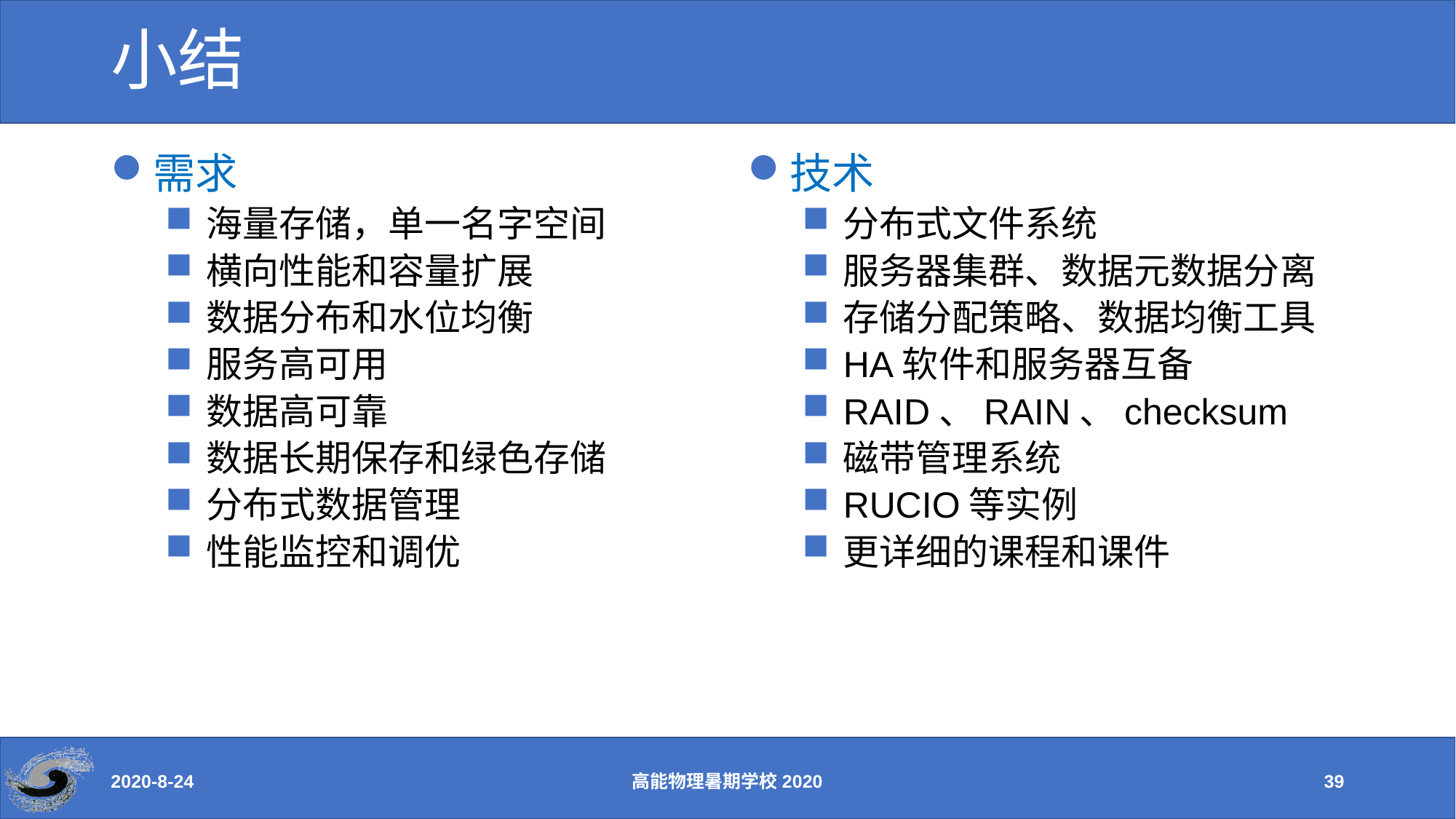

# 小结
需求
海量存储，单一名字空间
横向性能和容量扩展
数据分布和水位均衡
服务高可用
数据高可靠
数据长期保存和绿色存储
分布式数据管理
性能监控和调优

技术
分布式文件系统
服务器集群、数据元数据分离
存储分配策略、数据均衡工具
HA软件和服务器互备
RAID、RAIN、checksum
磁带管理系统
RUCIO等实例
更详细的课程和课件
2020-8-24
高能物理暑期学校2020
39